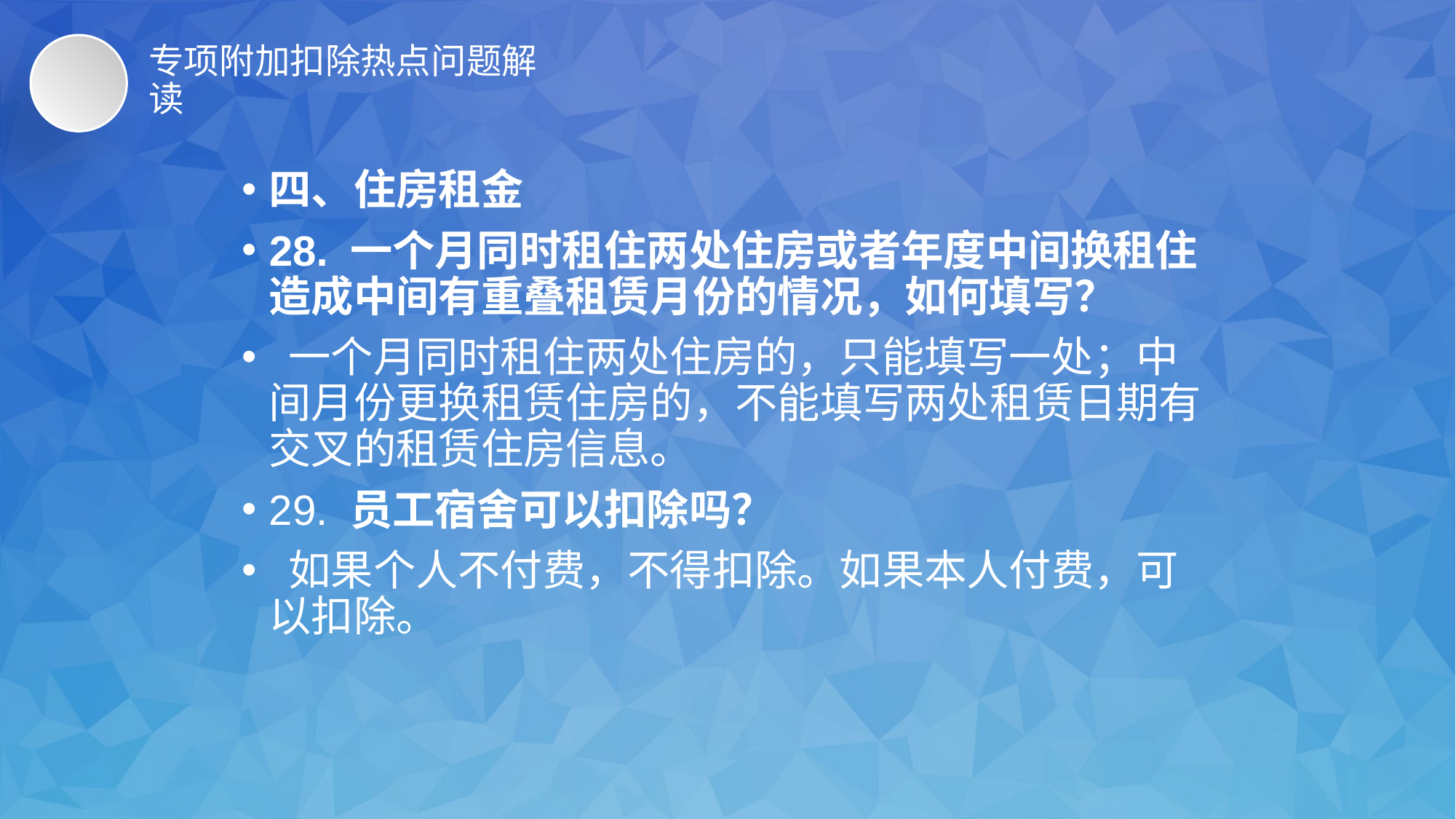

# 专项附加扣除热点问题解读
四、住房租金
28. 一个月同时租住两处住房或者年度中间换租住造成中间有重叠租赁月份的情况，如何填写？
 一个月同时租住两处住房的，只能填写一处；中间月份更换租赁住房的，不能填写两处租赁日期有交叉的租赁住房信息。
29. 员工宿舍可以扣除吗？
 如果个人不付费，不得扣除。如果本人付费，可以扣除。